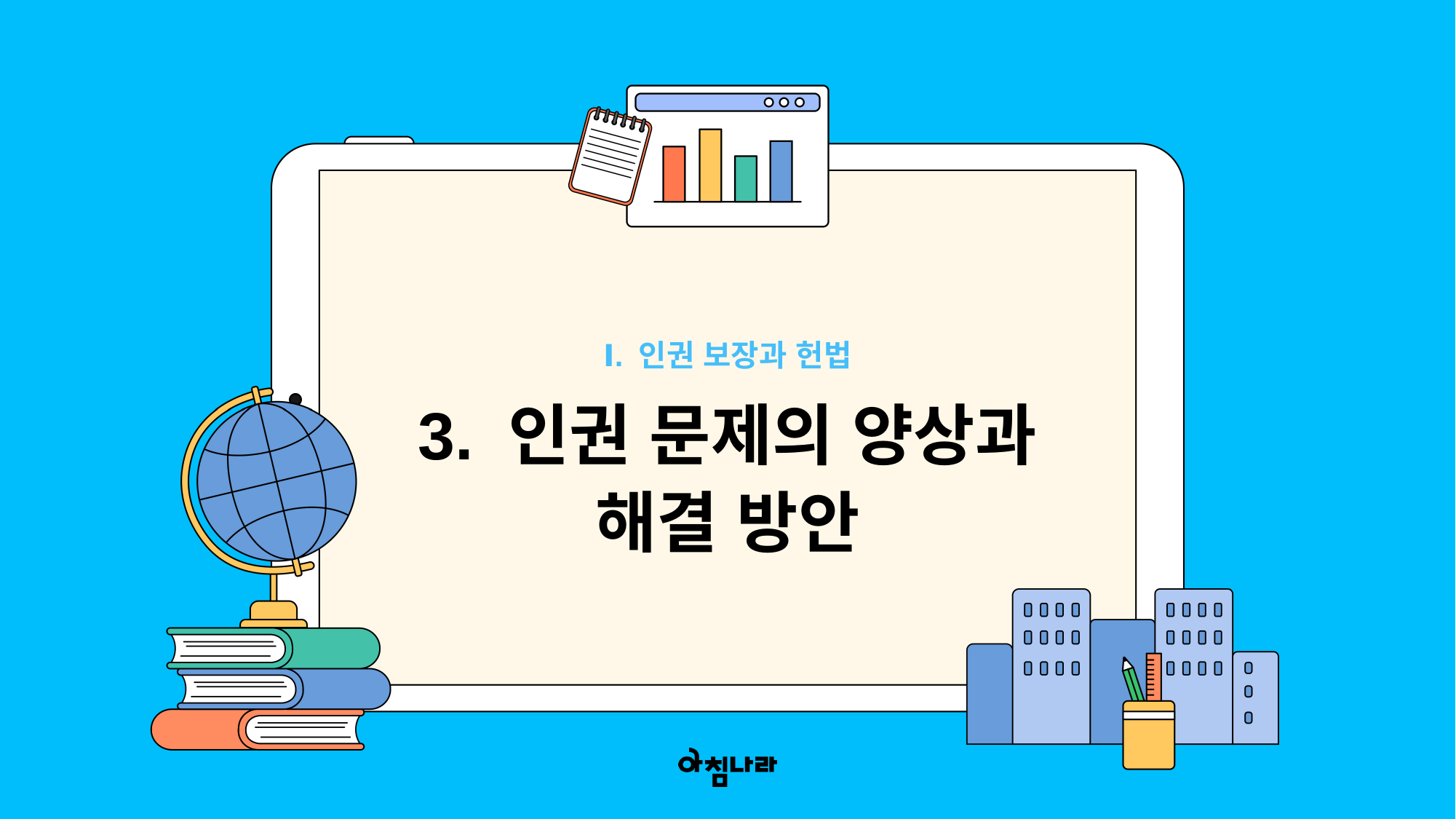

Ⅰ. 인권 보장과 헌법
3. 인권 문제의 양상과
해결 방안